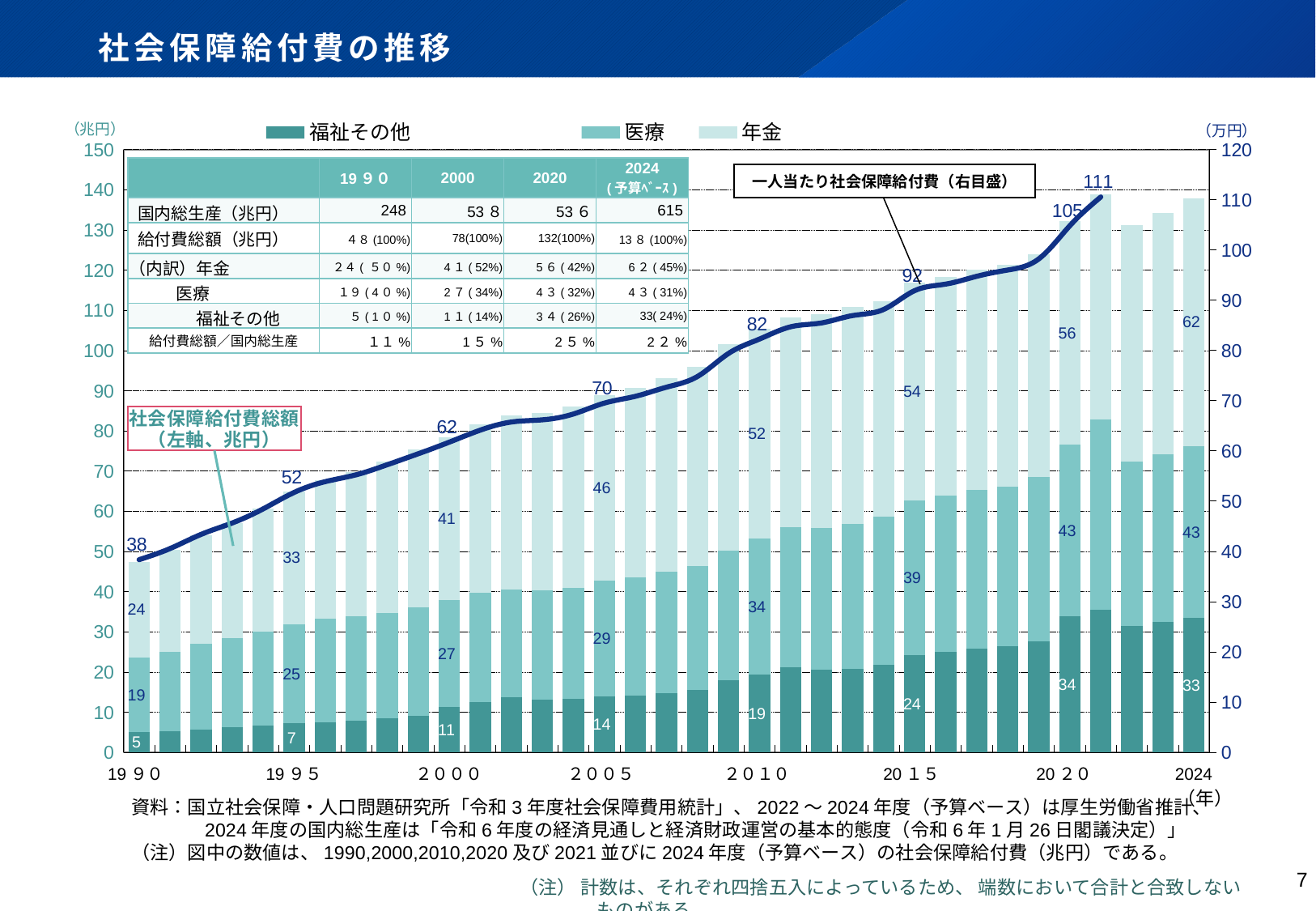

# 社会保障給付費の推移

### Chart

| Category | 福祉その他 | 医療 | 年金 | 1人当たり社会保障給付費 | １人当たり社会保障給付費（予算） |
|---|---|---|---|---|---|
| 平成 2 | 5.0212 | 18.6254 | 23.7772 | 38.37 | None |
|  | 5.2878 | 19.7824 | 25.3073 | 40.59 | None |
|  | 5.7533 | 21.2539 | 27.0717 | 43.41 | None |
|  | 6.2493 | 22.1326 | 28.6817 | 45.67 | None |
|  | 6.7921 | 23.3126 | 30.6268 | 48.48 | None |
| 平成 7 | 7.2695 | 24.6608 | 33.0614 | 51.76 | None |
|  | 7.5517 | 25.7816 | 34.4994 | 53.9 | None |
|  | 7.9117 | 25.9227 | 35.8882 | 55.27 | None |
|  | 8.5939 | 26.0269 | 37.8092 | 57.27 | None |
|  | 9.0703 | 27.0144 | 39.2359 | 59.46 | None |
| 平成12 | 11.2646 | 26.6062 | 40.5367 | 61.77 | None |
| 平成13 | 12.5053 | 27.2333 | 41.9419 | 64.16 | None |
| 平成14 | 13.6616 | 26.8779 | 43.3107 | 65.77 | None |
| 平成15 | 13.1394 | 27.2032 | 44.1989 | 66.21 | None |
| 平成16 | 13.3216 | 27.7185 | 45.0514 | 67.37 | None |
| 平成17 | 13.9891 | 28.7456 | 46.1194 | 69.54 | None |
| 平成18 | 14.204 | 29.3185 | 47.1517 | 70.89 | None |
| 平成19 | 14.735 | 30.2301 | 48.1153 | 72.7 | None |
| 平成20 | 15.6009 | 30.8666 | 49.3777 | 74.83 | None |
| 平成21 | 18.0153 | 32.105 | 51.5524 | 79.41 | None |
| 平成22 | 19.4921 | 33.6453 | 52.2286 | 82.28 | None |
| 平成23 | 21.1687 | 34.7884 | 52.3253 | 84.71 | None |
| 平成24 | 20.5073 | 35.3442 | 53.2329 | 85.49 | None |
| 平成25 | 20.8293 | 36.0761 | 53.8799 | 86.95 | None |
| 平成26 | 21.8891 | 36.7817 | 53.5104 | 88.17 | None |
| 平成27 | 24.1564 | 38.5651 | 54.0929 | 91.91 | None |
| 平成28 | 25.1153 | 38.8174 | 54.38 | 93.21 | None |
|  | 19９０ | 2000 | 2020 | 2024 (予算ﾍﾞｰｽ) |
| --- | --- | --- | --- | --- |
| 国内総生産（兆円） | 248 | 53８ | 53６ | 615 |
| 給付費総額（兆円） | ４８(100%) | 78(100%) | 132(100%) | 13８(100%) |
| （内訳）年金 | ２４( ５０%) | 4１( 52%) | 5６( 42%) | 6２( 45%) |
| 医療 | １９( 4０%) | 2７( 34%) | 4３( 32%) | 4３( 31%) |
| 福祉その他 | ５( 1０%) | 1１( 14%) | 3４( 26%) | 33( 24%) |
| 給付費総額／国内総生産 | １１% | 1５% | 2５% | 2２% |
一人当たり社会保障給付費（右目盛）

20２０
２０００
２００５
20１５
2024
19９０
19９５
資料：国立社会保障・人口問題研究所「令和3年度社会保障費用統計」、2022～2024年度（予算ベース）は厚生労働省推計、
　　　   2024年度の国内総生産は「令和6年度の経済見通しと経済財政運営の基本的態度（令和6年1月26日閣議決定）」
（注）図中の数値は、1990,2000,2010,2020及び2021並びに2024年度（予算ベース）の社会保障給付費（兆円）である。
7
（注） 計数は、それぞれ四捨五入によっているため、 端数において合計と合致しないものがある。